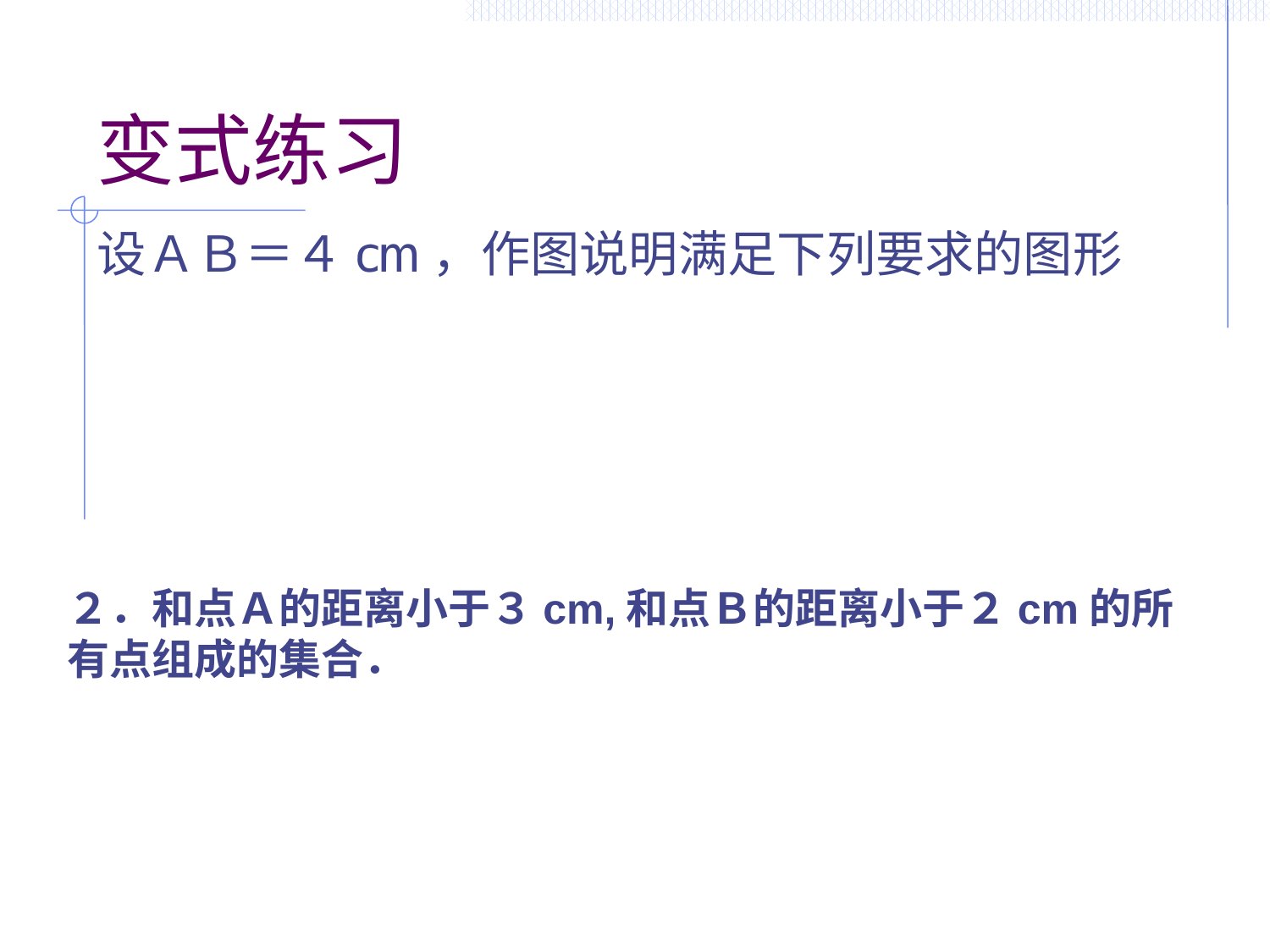

# 变式练习
设ＡＢ＝４cm，作图说明满足下列要求的图形
２．和点Ａ的距离小于３cm,和点Ｂ的距离小于２cm的所有点组成的集合．